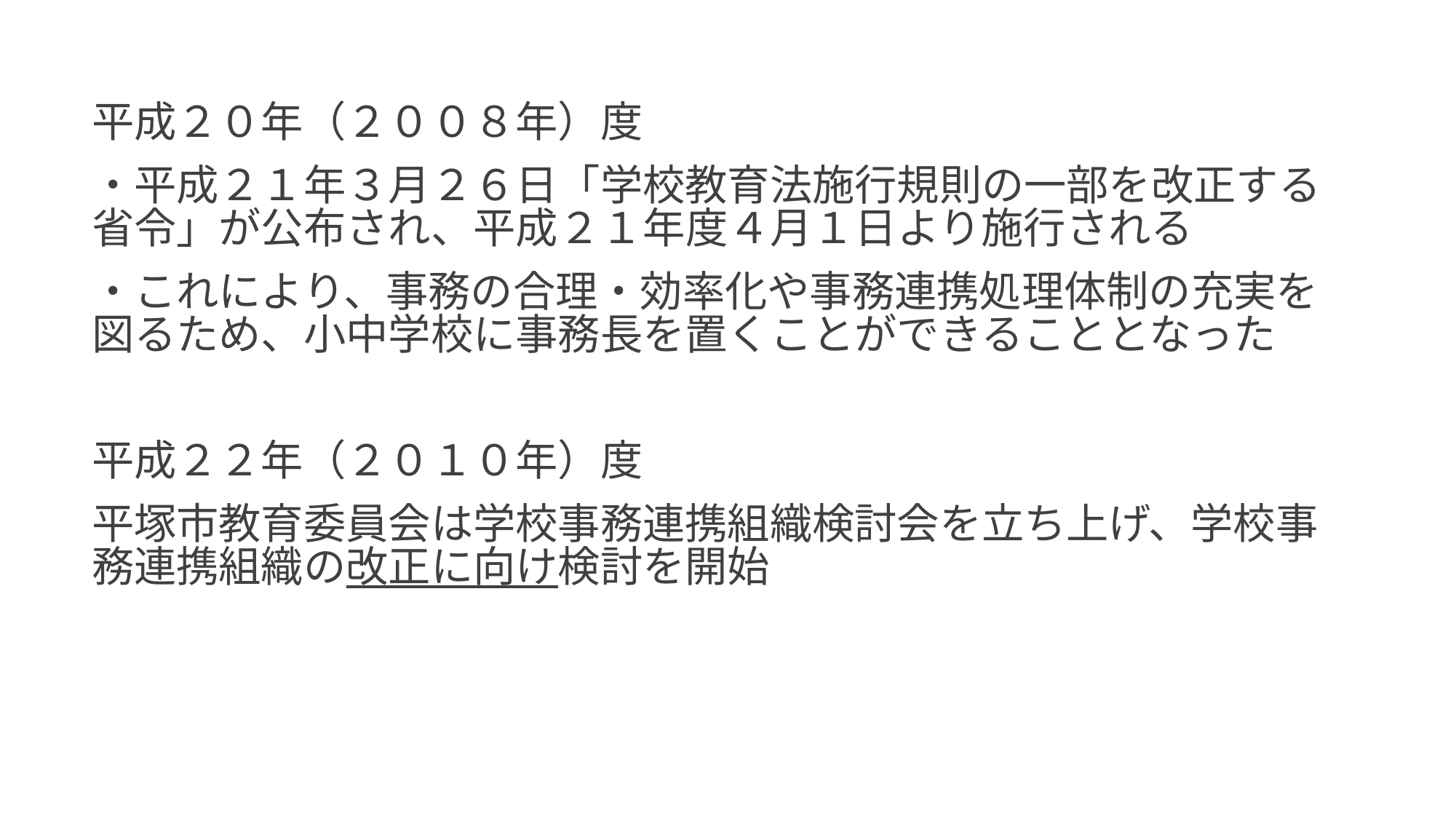

平成２０年（２００８年）度
・平成２１年３月２６日「学校教育法施行規則の一部を改正する省令」が公布され、平成２１年度４月１日より施行される
・これにより、事務の合理・効率化や事務連携処理体制の充実を図るため、小中学校に事務長を置くことができることとなった

平成２２年（２０１０年）度
平塚市教育委員会は学校事務連携組織検討会を立ち上げ、学校事務連携組織の改正に向け検討を開始